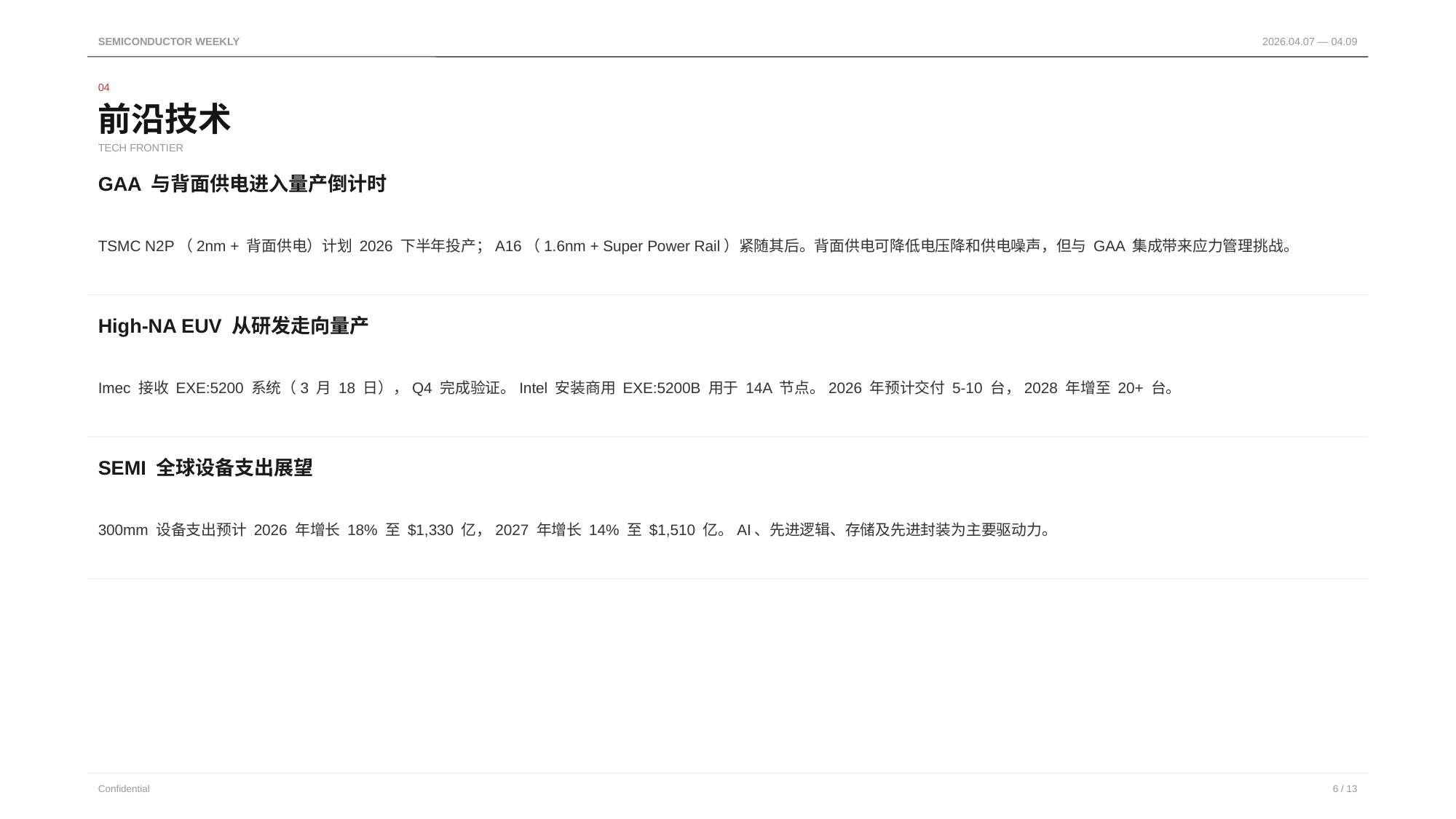

SEMICONDUCTOR WEEKLY
2026.04.07 — 04.09

04
前沿技术
TECH FRONTIER
GAA 与背面供电进入量产倒计时
TSMC N2P（2nm + 背面供电）计划 2026 下半年投产；A16（1.6nm + Super Power Rail）紧随其后。背面供电可降低电压降和供电噪声，但与 GAA 集成带来应力管理挑战。

High-NA EUV 从研发走向量产
Imec 接收 EXE:5200 系统（3 月 18 日），Q4 完成验证。Intel 安装商用 EXE:5200B 用于 14A 节点。2026 年预计交付 5-10 台，2028 年增至 20+ 台。

SEMI 全球设备支出展望
300mm 设备支出预计 2026 年增长 18% 至 $1,330 亿，2027 年增长 14% 至 $1,510 亿。AI、先进逻辑、存储及先进封装为主要驱动力。

Confidential
6 / 13